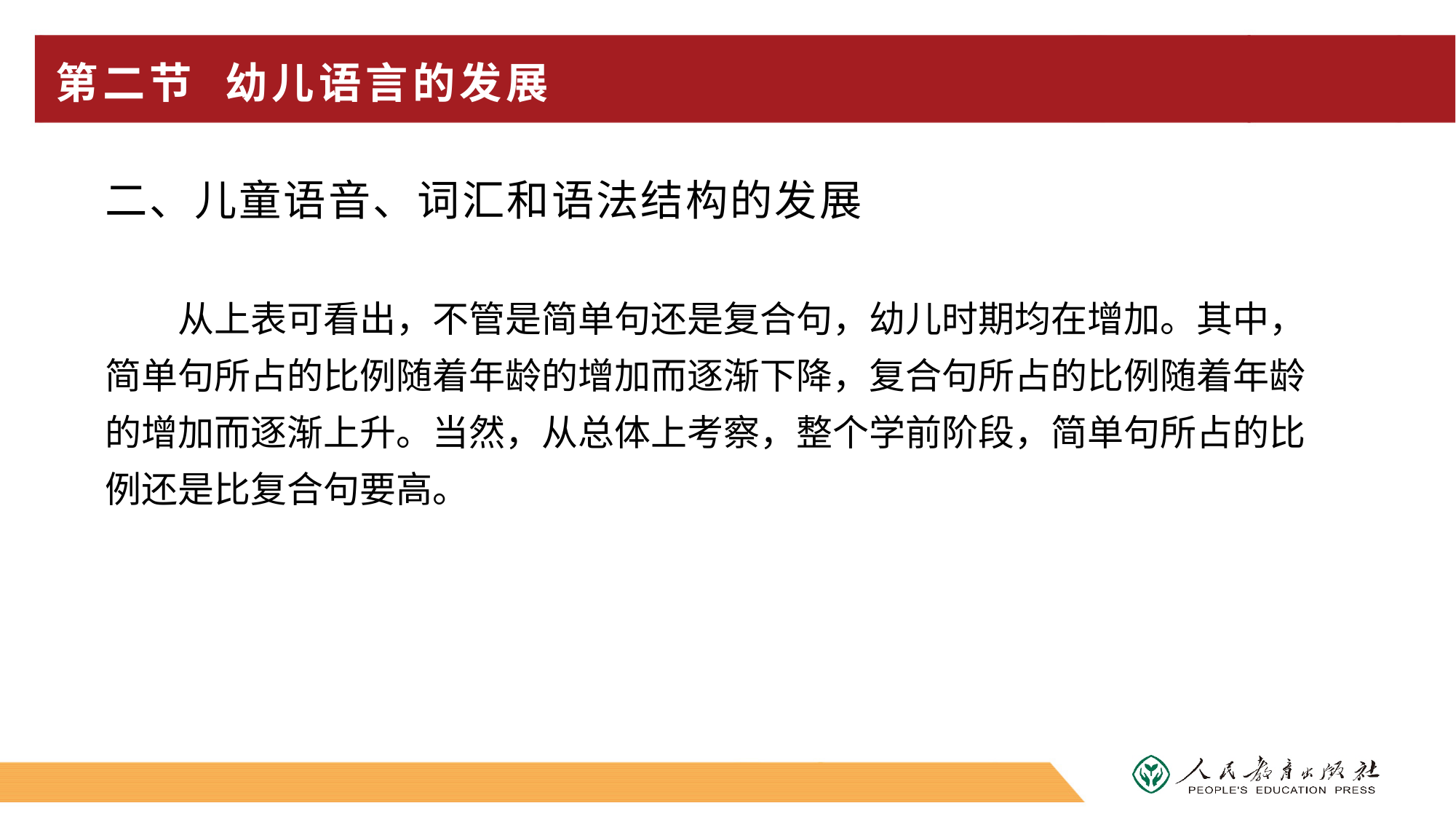

# 第二节  幼儿语言的发展
二、儿童语音、词汇和语法结构的发展
从上表可看出，不管是简单句还是复合句，幼儿时期均在增加。其中，简单句所占的比例随着年龄的增加而逐渐下降，复合句所占的比例随着年龄的增加而逐渐上升。当然，从总体上考察，整个学前阶段，简单句所占的比例还是比复合句要高。